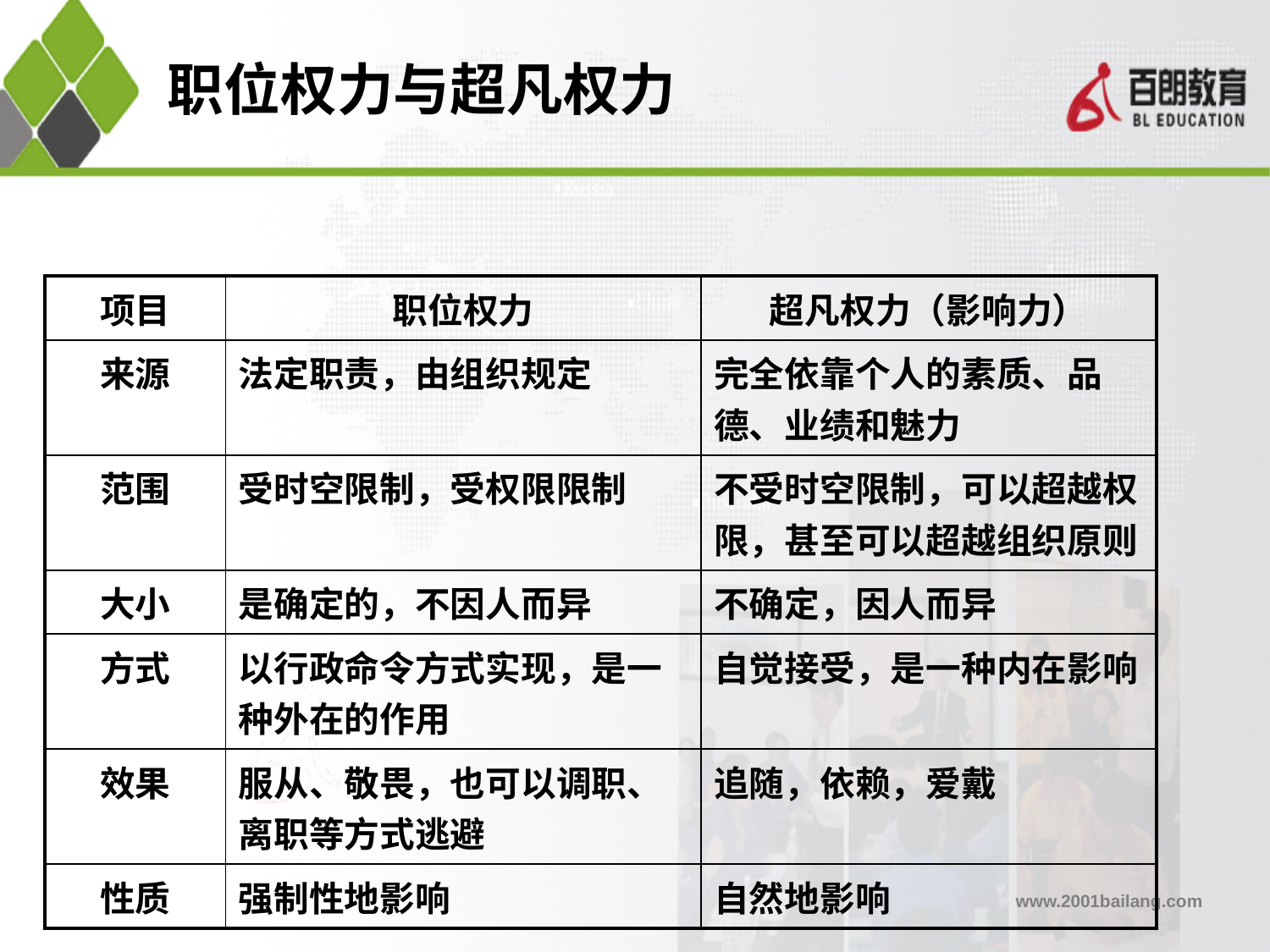

# 职位权力与超凡权力
| 项目 | 职位权力 | 超凡权力（影响力） |
| --- | --- | --- |
| 来源 | 法定职责，由组织规定 | 完全依靠个人的素质、品德、业绩和魅力 |
| 范围 | 受时空限制，受权限限制 | 不受时空限制，可以超越权限，甚至可以超越组织原则 |
| 大小 | 是确定的，不因人而异 | 不确定，因人而异 |
| 方式 | 以行政命令方式实现，是一种外在的作用 | 自觉接受，是一种内在影响 |
| 效果 | 服从、敬畏，也可以调职、离职等方式逃避 | 追随，依赖，爱戴 |
| 性质 | 强制性地影响 | 自然地影响 |